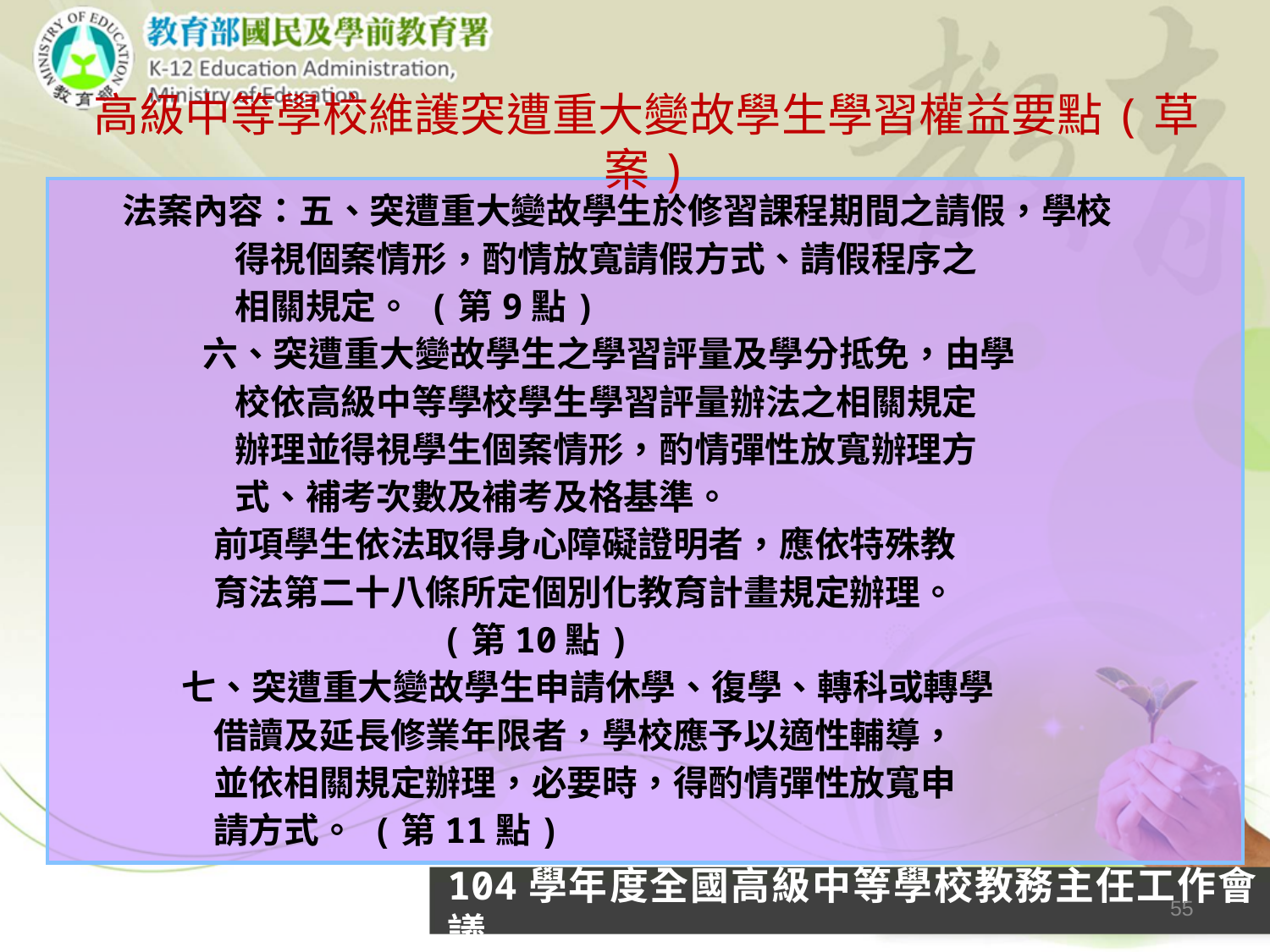

# 高級中等學校維護突遭重大變故學生學習權益要點(草案)

  法案內容：五、突遭重大變故學生於修習課程期間之請假，學校
                得視個案情形，酌情放寬請假方式、請假程序之
                相關規定。 (第9點)
            六、突遭重大變故學生之學習評量及學分抵免，由學
                校依高級中等學校學生學習評量辦法之相關規定
                辦理並得視學生個案情形，酌情彈性放寬辦理方
                式、補考次數及補考及格基準。
                  前項學生依法取得身心障礙證明者，應依特殊教
                  育法第二十八條所定個別化教育計畫規定辦理。
                  (第10點)
              七、突遭重大變故學生申請休學、復學、轉科或轉學
                  借讀及延長修業年限者，學校應予以適性輔導，
                  並依相關規定辦理，必要時，得酌情彈性放寬申
                  請方式。 (第11點)

104學年度全國高級中等學校教務主任工作會議
55